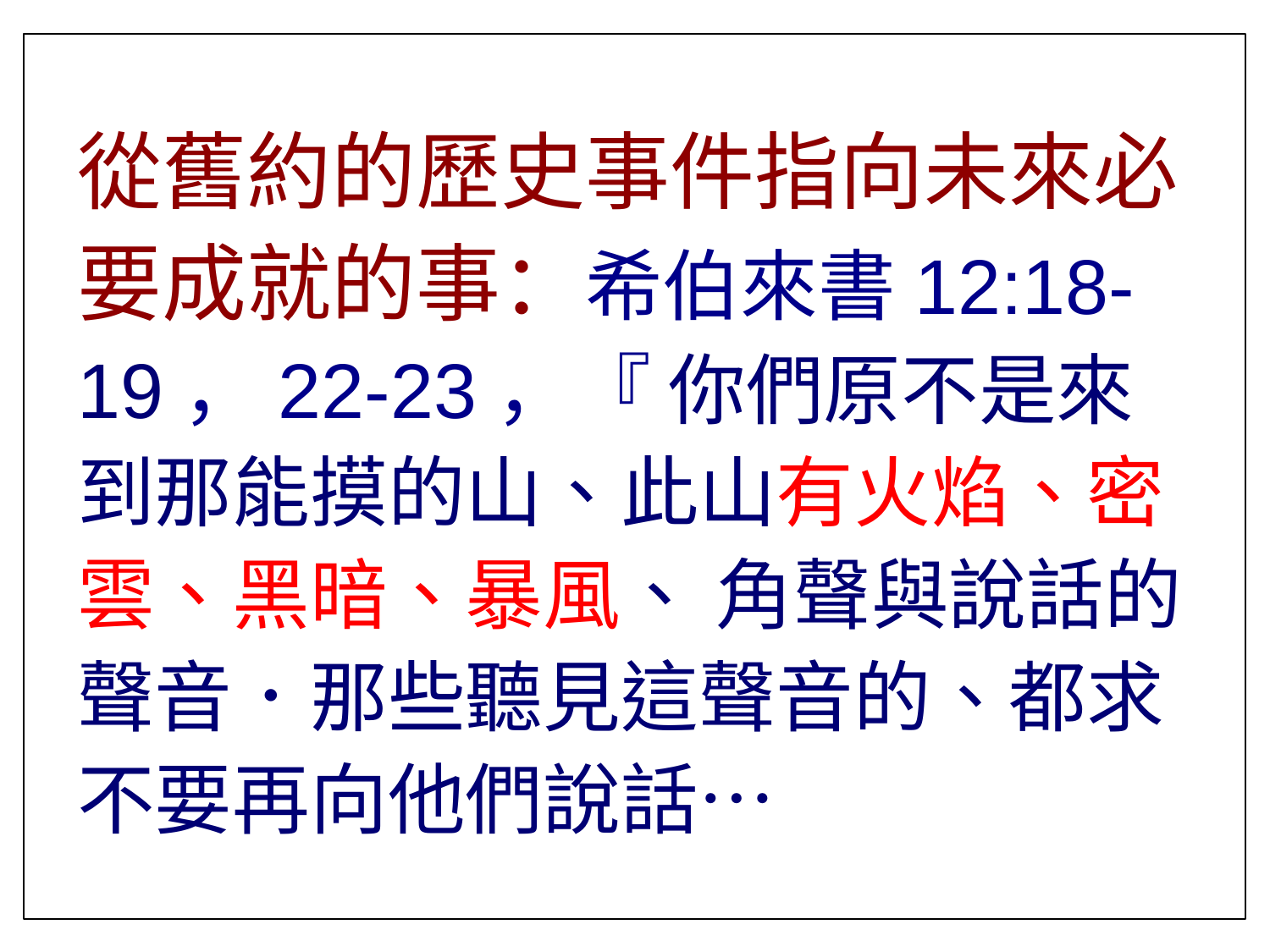

從舊約的歷史事件指向未來必要成就的事：希伯來書12:18-19，22-23，『 你們原不是來到那能摸的山、此山有火焰、密雲、黑暗、暴風、 角聲與說話的聲音．那些聽見這聲音的、都求不要再向他們說話…